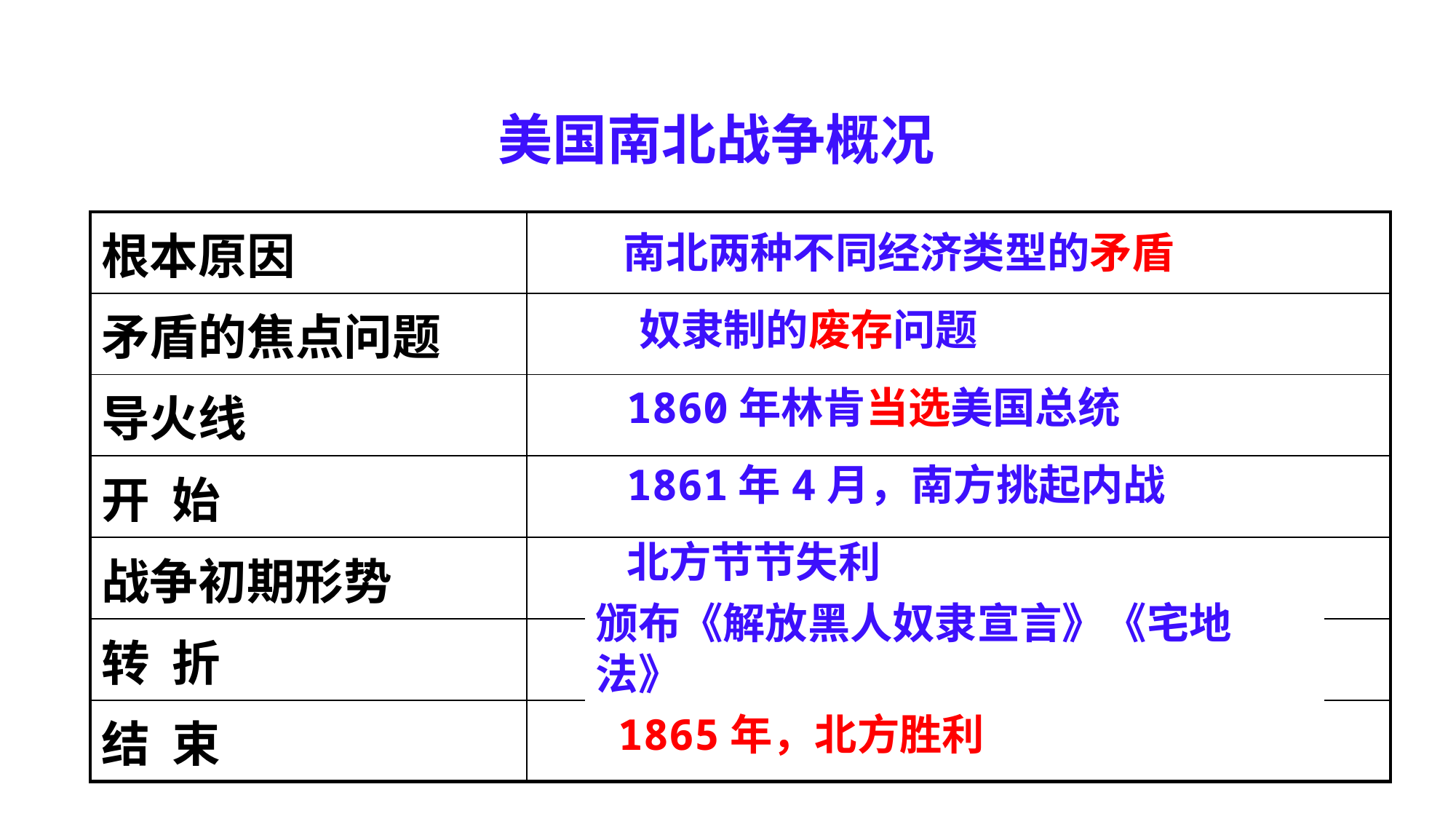

美国南北战争概况
| 根本原因 |  |
| --- | --- |
| 矛盾的焦点问题 |  |
| 导火线 |  |
| 开 始 |  |
| 战争初期形势 |  |
| 转 折 |  |
| 结 束 |  |
南北两种不同经济类型的矛盾
 奴隶制的废存问题
1860年林肯当选美国总统
1861年4月，南方挑起内战
北方节节失利
颁布《解放黑人奴隶宣言》《宅地法》
1865年，北方胜利